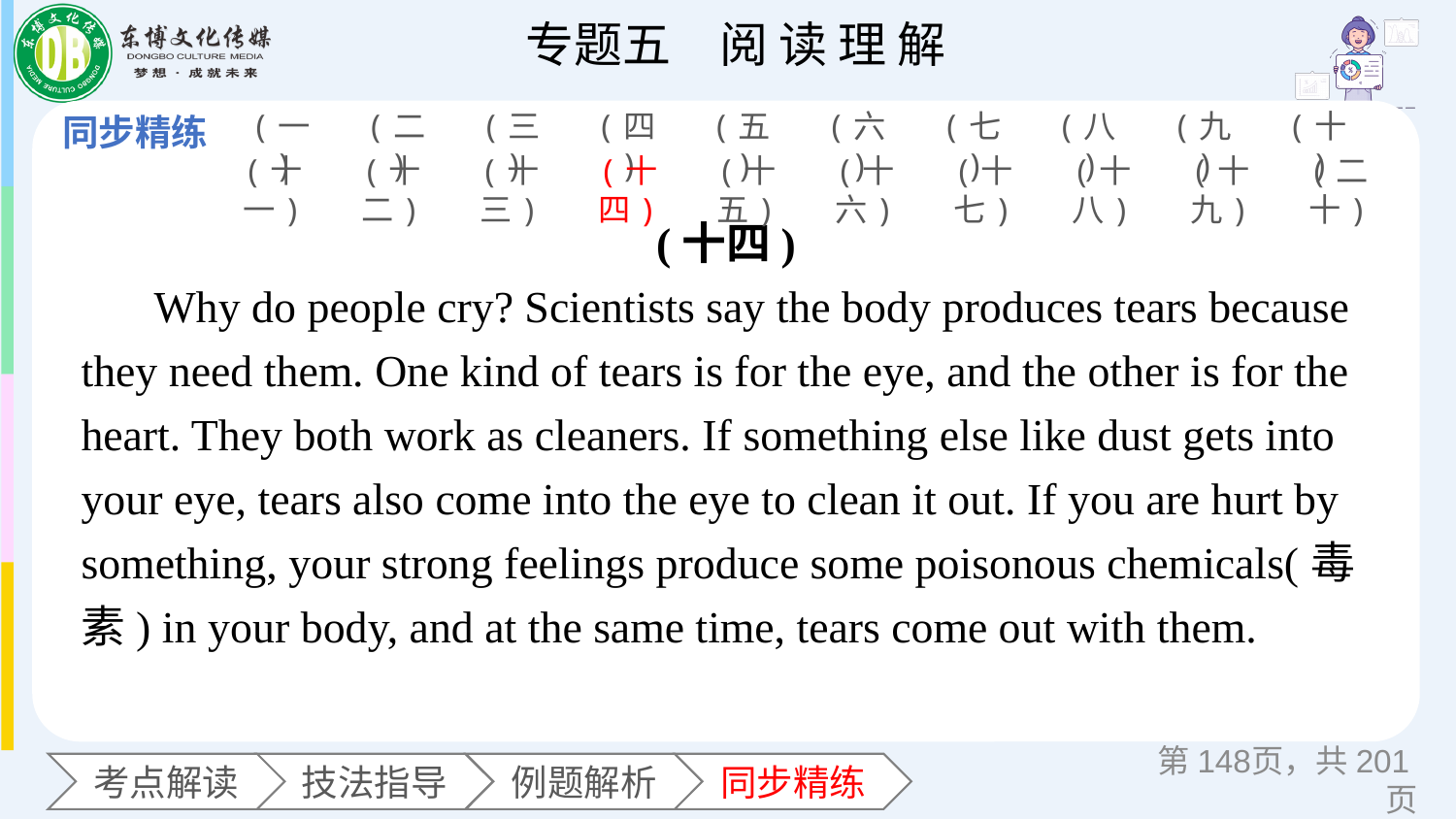

(一)
(二)
(三)
(四)
(五)
(六)
(七)
(八)
(九)
(十)
(十一)
(十二)
(十三)
(十四)
(十五)
(十六)
(十七)
(十八)
(十九)
(二十)
(十四)
Why do people cry? Scientists say the body produces tears because they need them. One kind of tears is for the eye, and the other is for the heart. They both work as cleaners. If something else like dust gets into your eye, tears also come into the eye to clean it out. If you are hurt by something, your strong feelings produce some poisonous chemicals(毒素) in your body, and at the same time, tears come out with them.
第148页，共201页